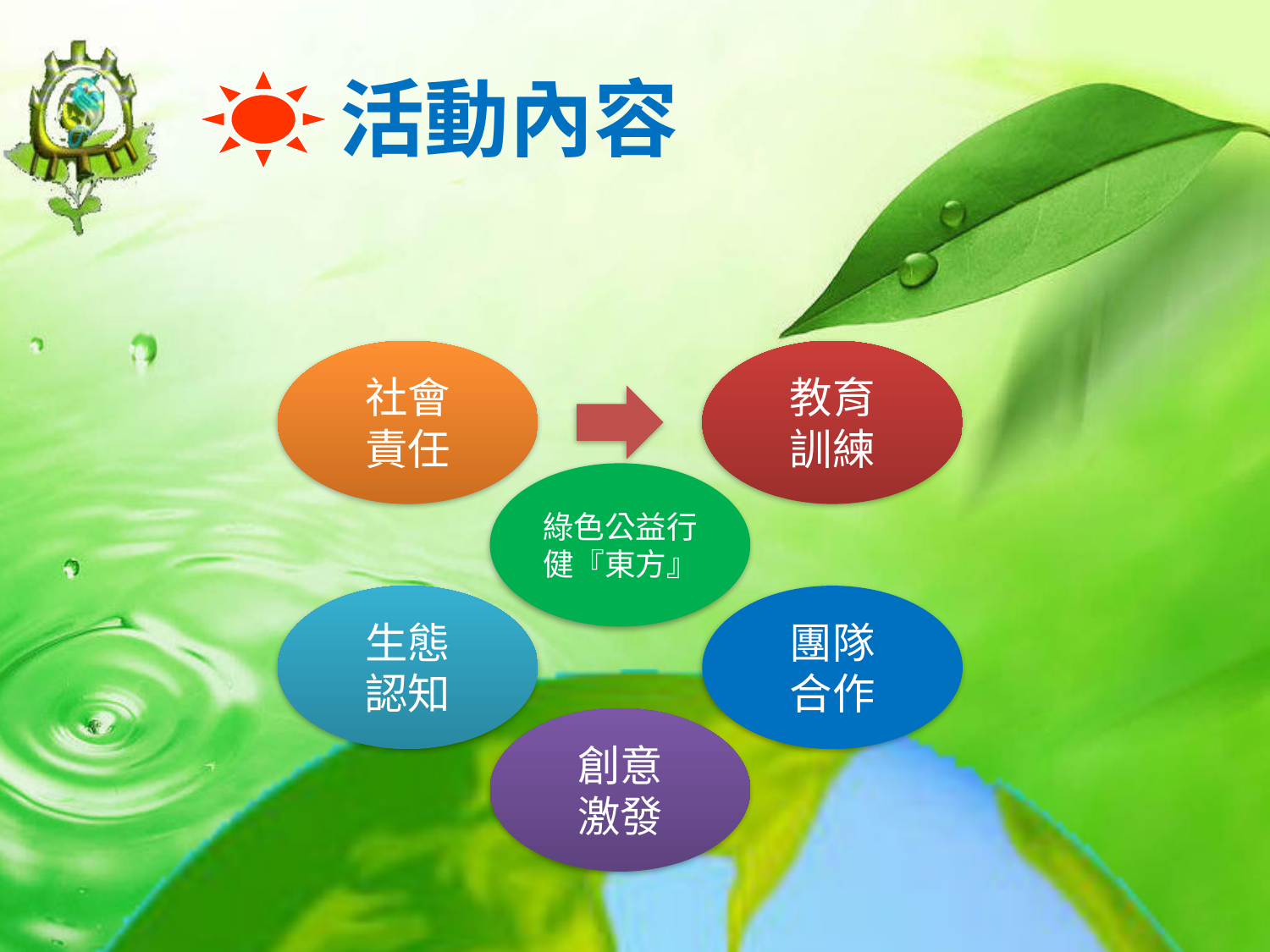

活動內容

綠色公益行健『東方』
教育
訓練
團隊
合作
創意
激發
生態
認知
社會
責任